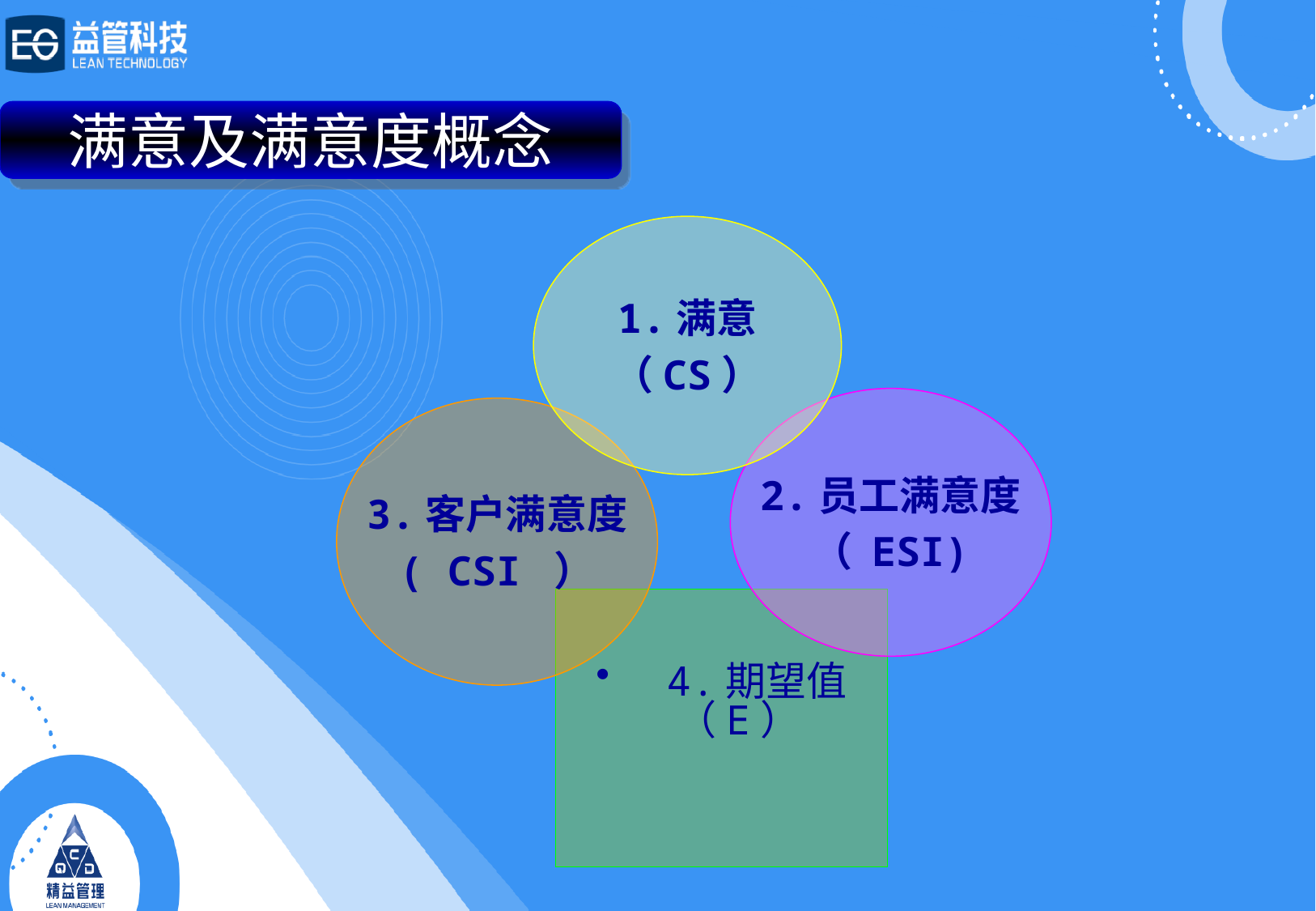

满意及满意度概念
1.满意
（CS）
2.员工满意度
（ ESI)
3.客户满意度
( CSI ）
4.期望值
 （E）